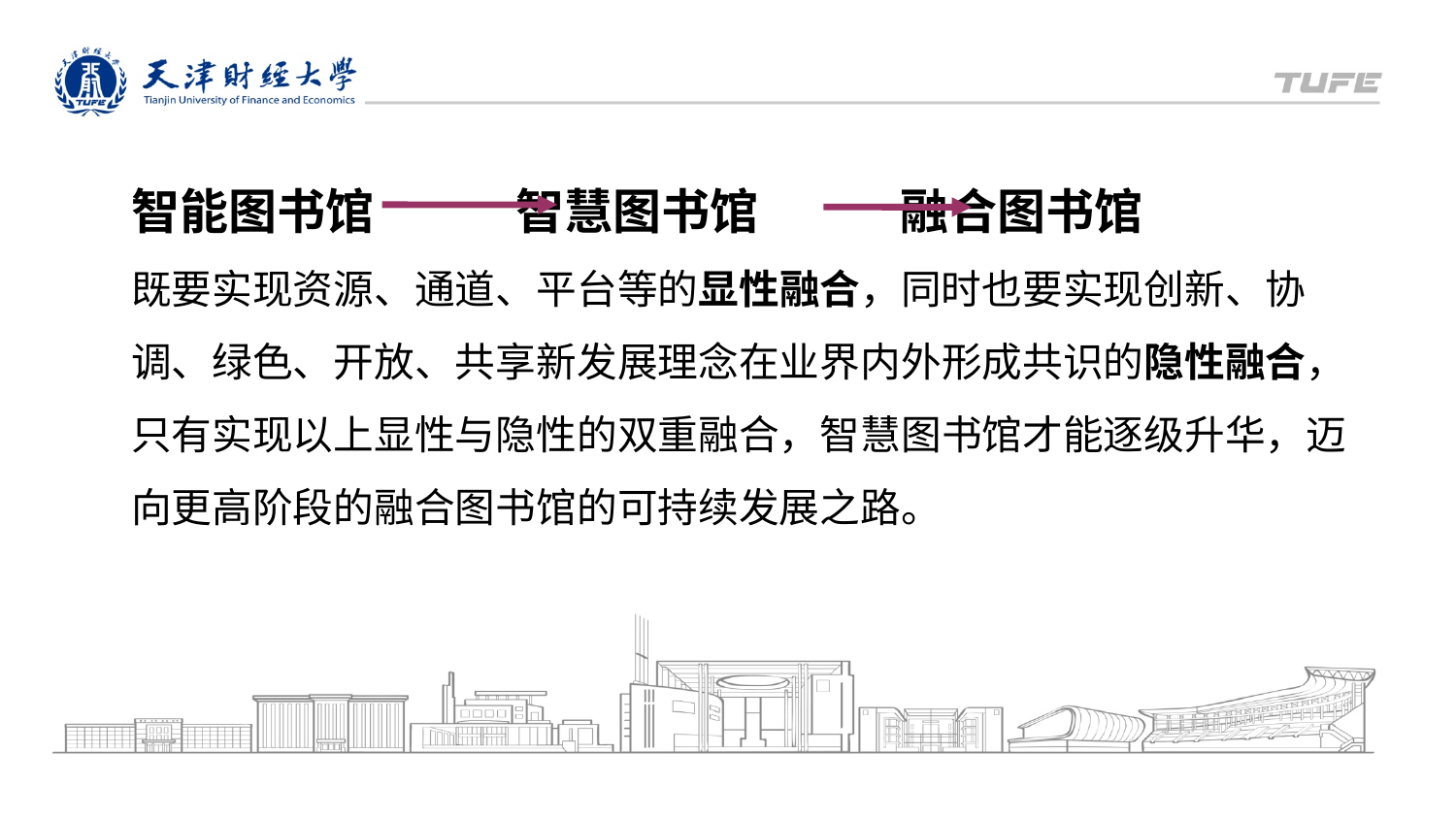

智能图书馆             智慧图书馆             融合图书馆
既要实现资源、通道、平台等的显性融合，同时也要实现创新、协调、绿色、开放、共享新发展理念在业界内外形成共识的隐性融合，只有实现以上显性与隐性的双重融合，智慧图书馆才能逐级升华，迈向更高阶段的融合图书馆的可持续发展之路。

天津财经大学XX
XXXX年X月X日